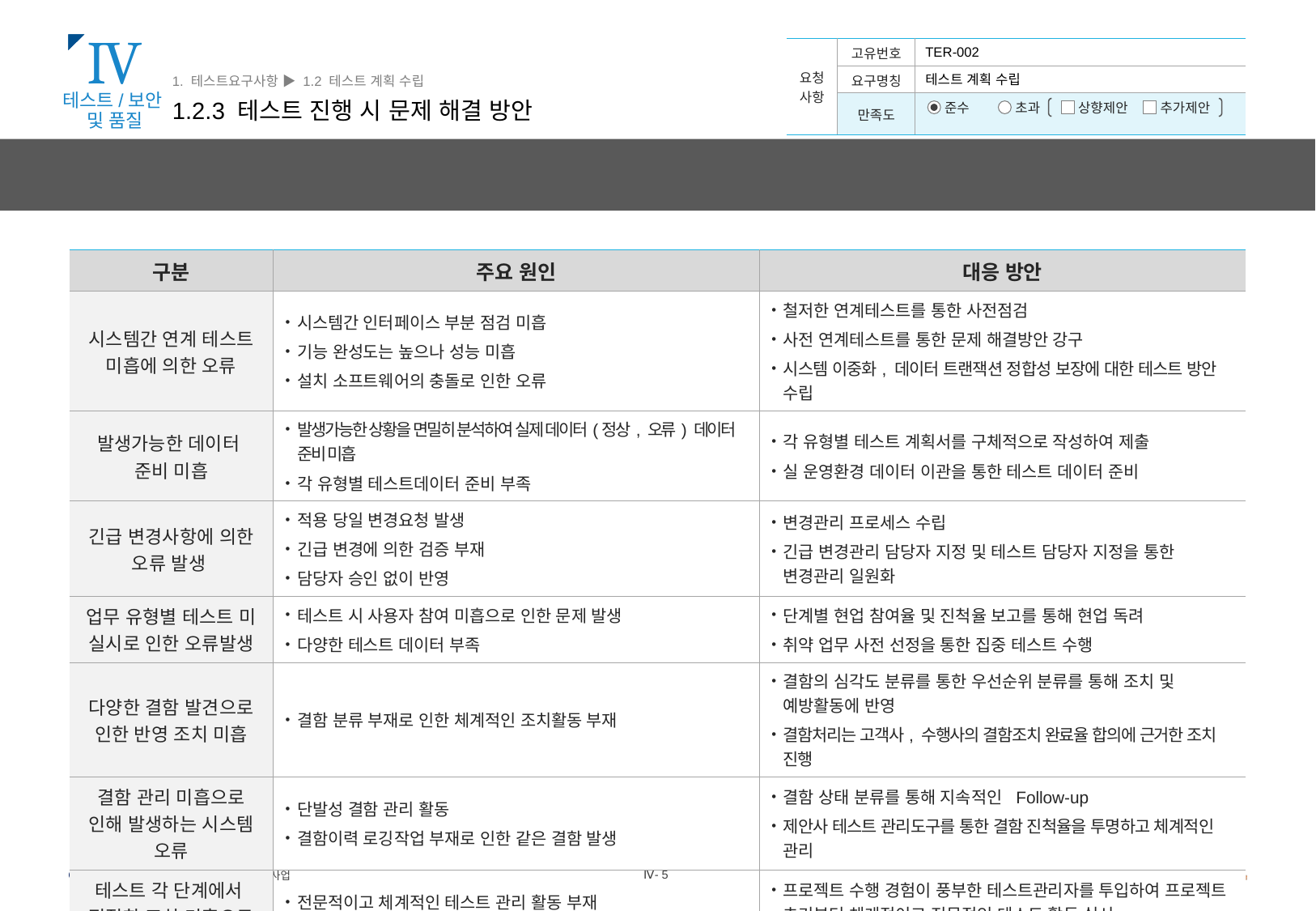

Ⅳ

테스트/보안
및 품질

1. 테스트요구사항 ▶ 1.2 테스트 계획 수립
1.2.3 테스트 진행 시 문제 해결 방안
TER-002
테스트 계획 수립

테스트 수행은 실제 데이터(정상, 오류)를 입력하여 테스트 진행을 위해 각 유형별 테스트 계획서를 구체적으로 작성하고, 테스트 기간 중 도출되는 오류, 성능 이슈 문제를 해결, 시스템 이중화, 데이터 트랜잭션 정합성 보장에 대한 테스트 방안을 수립합니다.
| 구분 | 주요 원인 | 대응 방안 |
| --- | --- | --- |
| 시스템간 연계 테스트 미흡에 의한 오류 | 시스템간 인터페이스 부분 점검 미흡 기능 완성도는 높으나 성능 미흡 설치 소프트웨어의 충돌로 인한 오류 | 철저한 연계테스트를 통한 사전점검 사전 연계테스트를 통한 문제 해결방안 강구 시스템 이중화, 데이터 트랜잭션 정합성 보장에 대한 테스트 방안 수립 |
| 발생가능한 데이터 준비 미흡 | 발생가능한 상황을 면밀히 분석하여 실제 데이터(정상, 오류) 데이터 준비 미흡 각 유형별 테스트데이터 준비 부족 | 각 유형별 테스트 계획서를 구체적으로 작성하여 제출 실 운영환경 데이터 이관을 통한 테스트 데이터 준비 |
| 긴급 변경사항에 의한 오류 발생 | 적용 당일 변경요청 발생 긴급 변경에 의한 검증 부재 담당자 승인 없이 반영 | 변경관리 프로세스 수립 긴급 변경관리 담당자 지정 및 테스트 담당자 지정을 통한 변경관리 일원화 |
| 업무 유형별 테스트 미 실시로 인한 오류발생 | 테스트 시 사용자 참여 미흡으로 인한 문제 발생 다양한 테스트 데이터 부족 | 단계별 현업 참여율 및 진척율 보고를 통해 현업 독려 취약 업무 사전 선정을 통한 집중 테스트 수행 |
| 다양한 결함 발견으로 인한 반영 조치 미흡 | 결함 분류 부재로 인한 체계적인 조치활동 부재 | 결함의 심각도 분류를 통한 우선순위 분류를 통해 조치 및 예방활동에 반영 결함처리는 고객사, 수행사의 결함조치 완료율 합의에 근거한 조치 진행 |
| 결함 관리 미흡으로 인해 발생하는 시스템 오류 | 단발성 결함 관리 활동 결함이력 로깅작업 부재로 인한 같은 결함 발생 | 결함 상태 분류를 통해 지속적인 Follow-up 제안사 테스트 관리도구를 통한 결함 진척율을 투명하고 체계적인 관리 |
| 테스트 각 단계에서 적절한 조치 미흡으로 발생하는 오류 | 전문적이고 체계적인 테스트 관리 활동 부재 리소스 제한으로 인한 테스트 범위 축소 및 조치 자동화 부재 | 프로젝트 수행 경험이 풍부한 테스트관리자를 투입하여 프로젝트 초기부터 체계적이고 전문적인 테스트 활동 실시 테스트 지원 도구 사용 및 훈련/기술지원 |
| 타 프로젝트와 연계테스트 미흡 | 프로젝트간 communication 및 조정 기능 미약 | 고객사PM(PMO)과 프로젝트 PM(PMO) 으로 구성된 정기 협의체 구성 및 운영을 통한 연계 이슈/일정 조정 및 합의 |